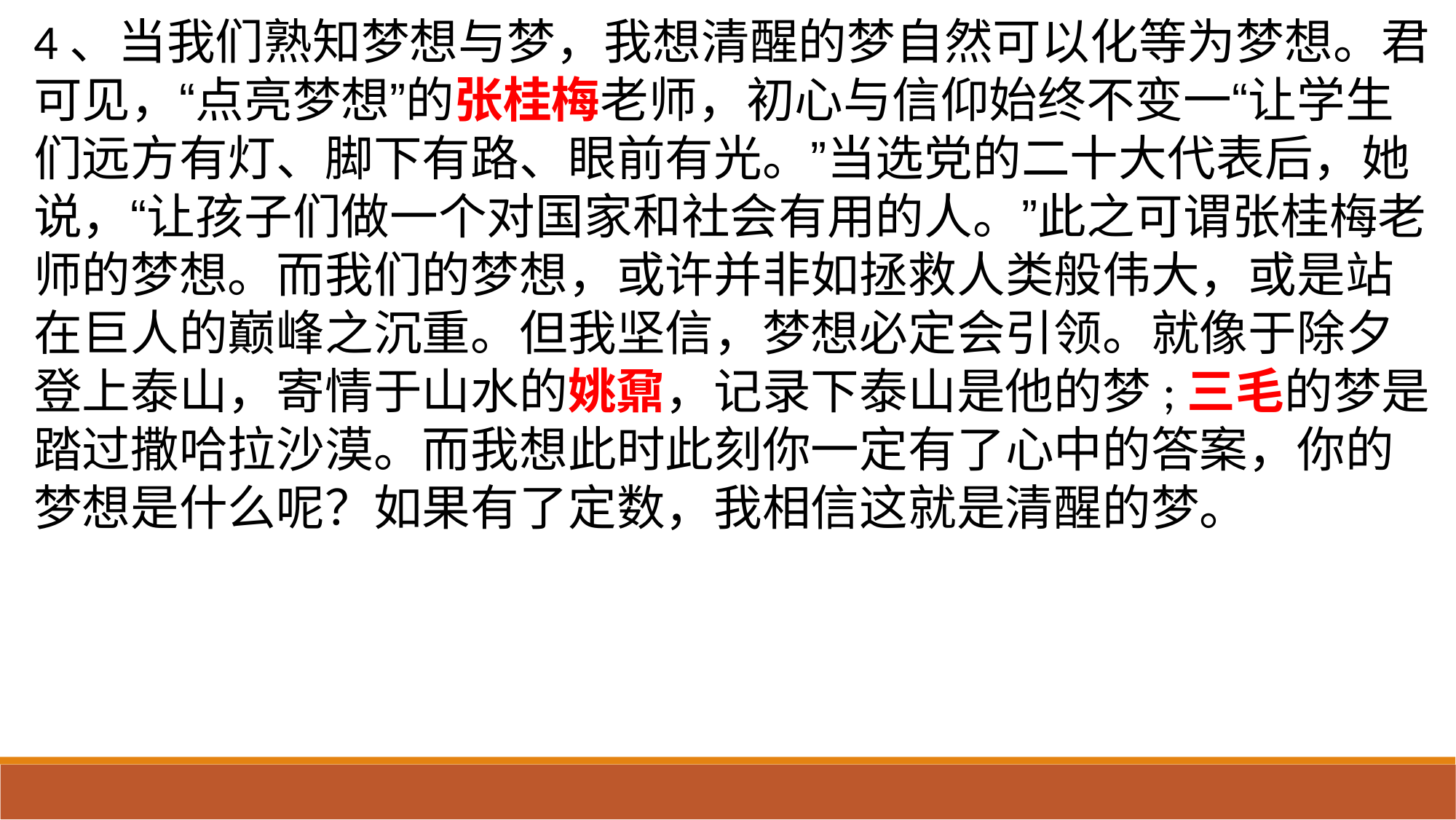

4、当我们熟知梦想与梦，我想清醒的梦自然可以化等为梦想。君可见，“点亮梦想”的张桂梅老师，初心与信仰始终不变一“让学生们远方有灯、脚下有路、眼前有光。”当选党的二十大代表后，她说，“让孩子们做一个对国家和社会有用的人。”此之可谓张桂梅老师的梦想。而我们的梦想，或许并非如拯救人类般伟大，或是站在巨人的巅峰之沉重。但我坚信，梦想必定会引领。就像于除夕登上泰山，寄情于山水的姚鼐，记录下泰山是他的梦;三毛的梦是踏过撒哈拉沙漠。而我想此时此刻你一定有了心中的答案，你的梦想是什么呢？如果有了定数，我相信这就是清醒的梦。